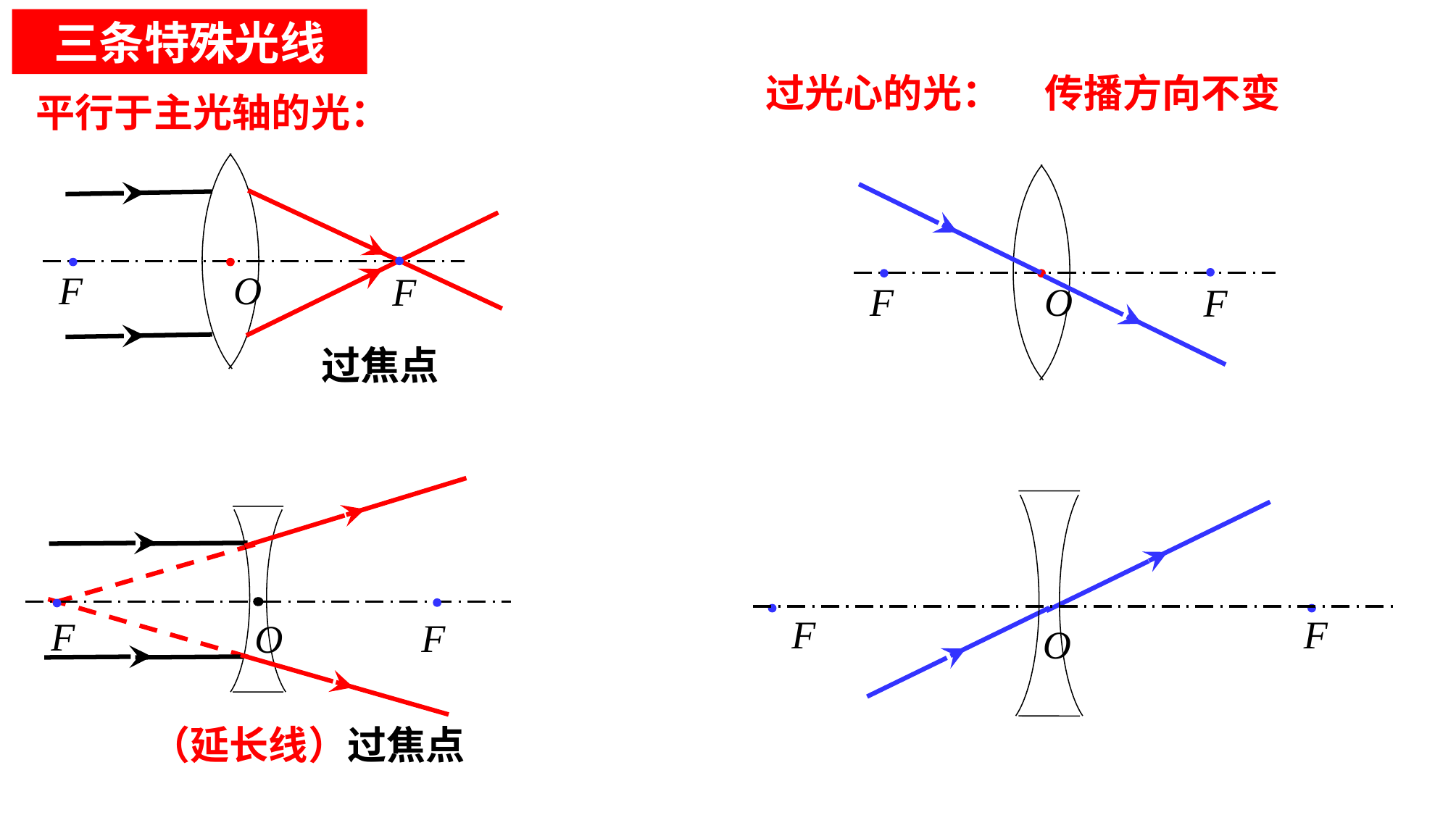

三条特殊光线
过光心的光：
传播方向不变
平行于主光轴的光：

O

F
F
过焦点

O

F
F
（延长线）过焦点

O

F
F

O

F
F